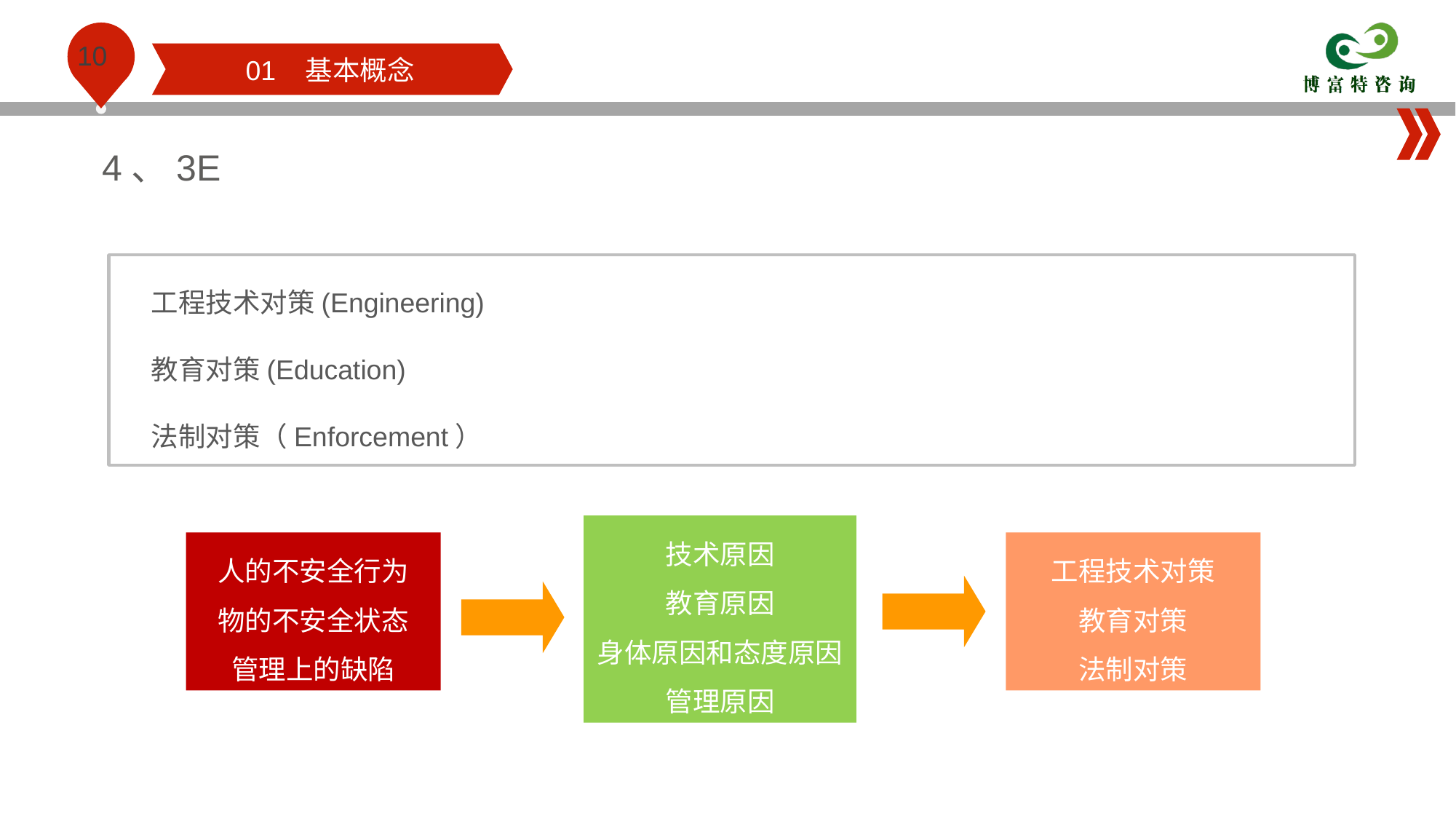

01   基本概念
4、3E

工程技术对策(Engineering)
教育对策(Education)
法制对策（Enforcement）
技术原因
教育原因
身体原因和态度原因
管理原因
人的不安全行为
物的不安全状态
管理上的缺陷
工程技术对策
教育对策
法制对策